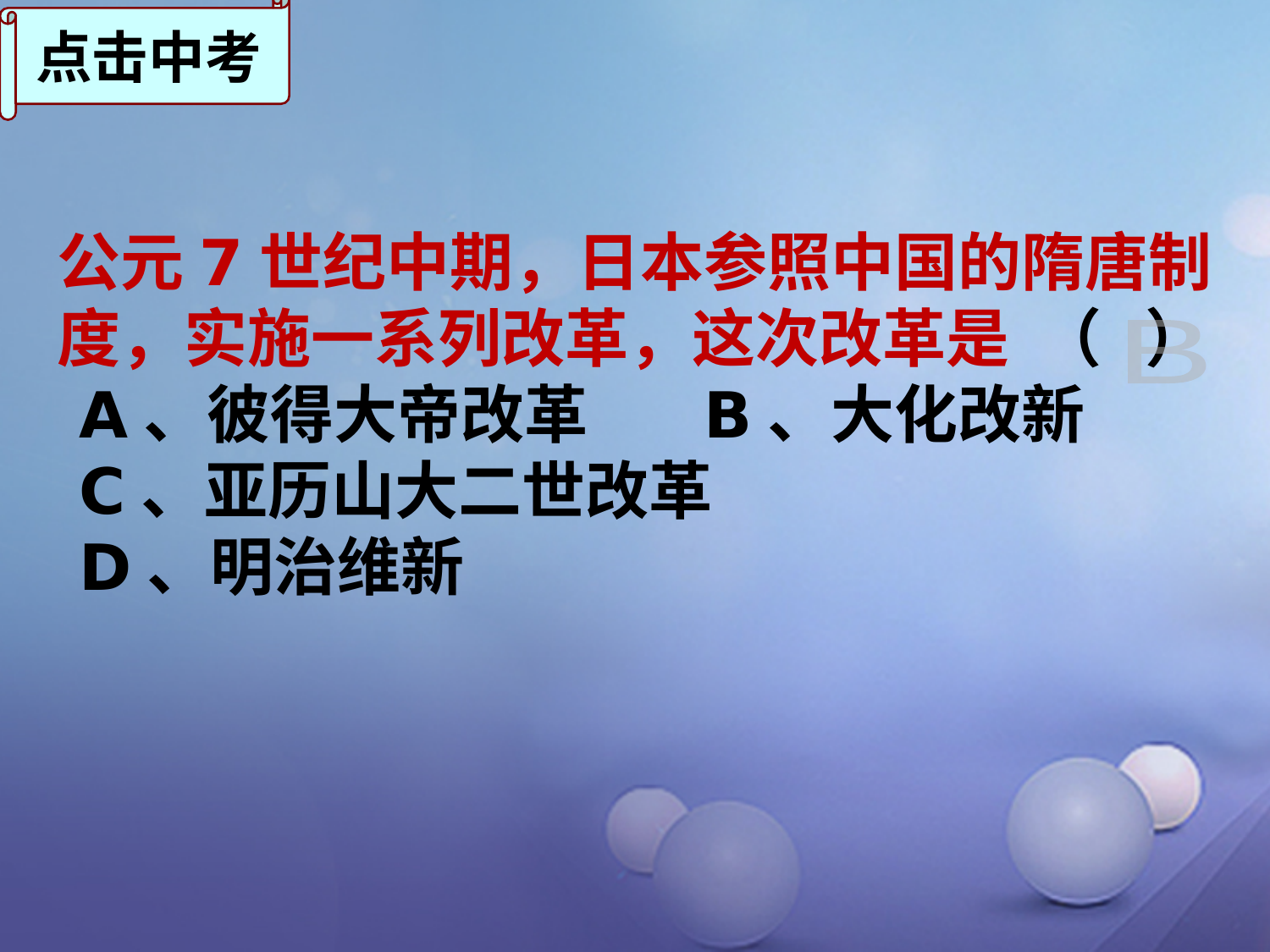

点击中考
公元7世纪中期，日本参照中国的隋唐制度，实施一系列改革，这次改革是  （   ）
 A、彼得大帝改革       B、大化改新
 C、亚历山大二世改革
 D、明治维新
B